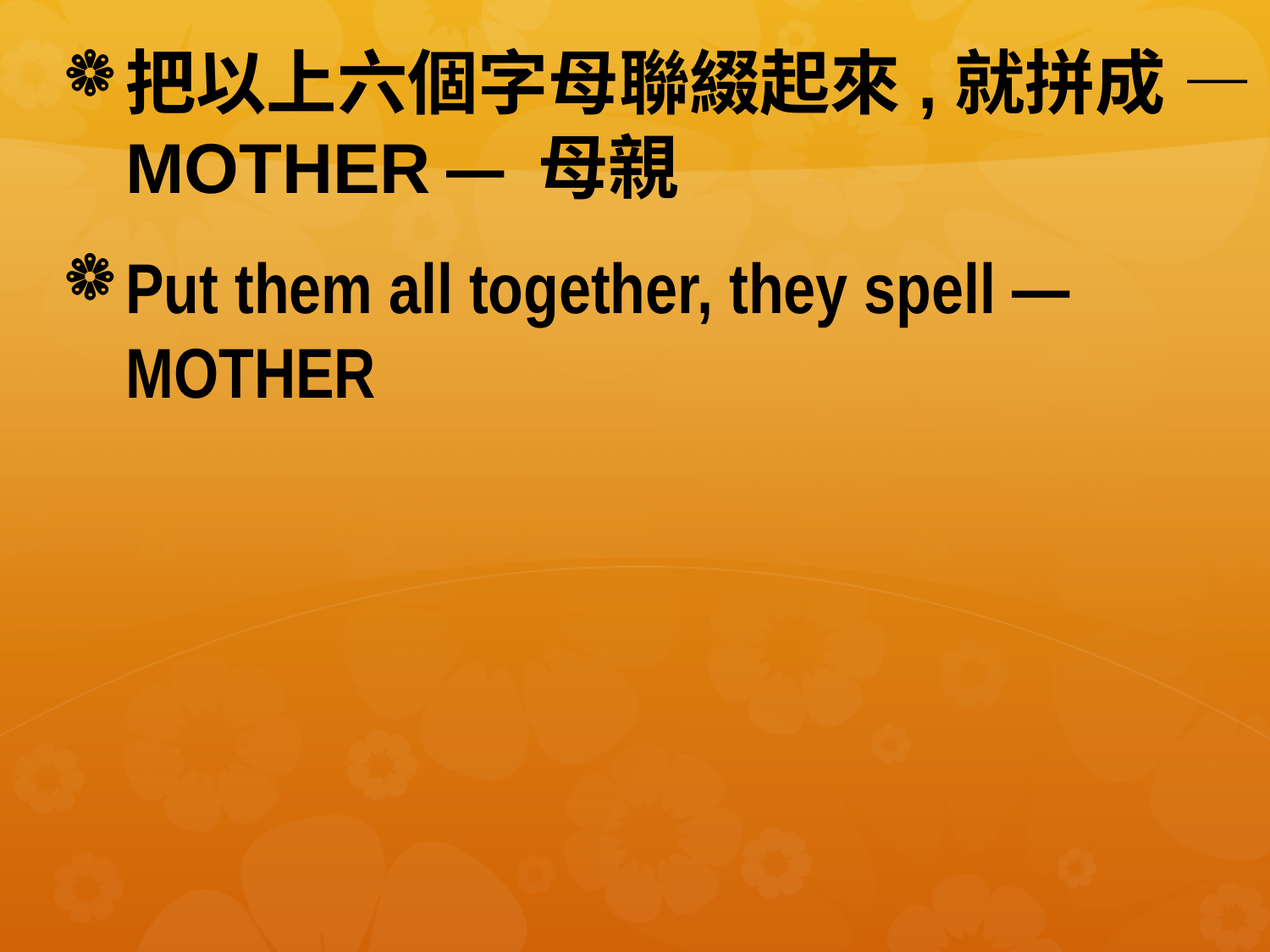

#
把以上六個字母聯綴起來,就拼成 — MOTHER — 母親
Put them all together, they spell — MOTHER